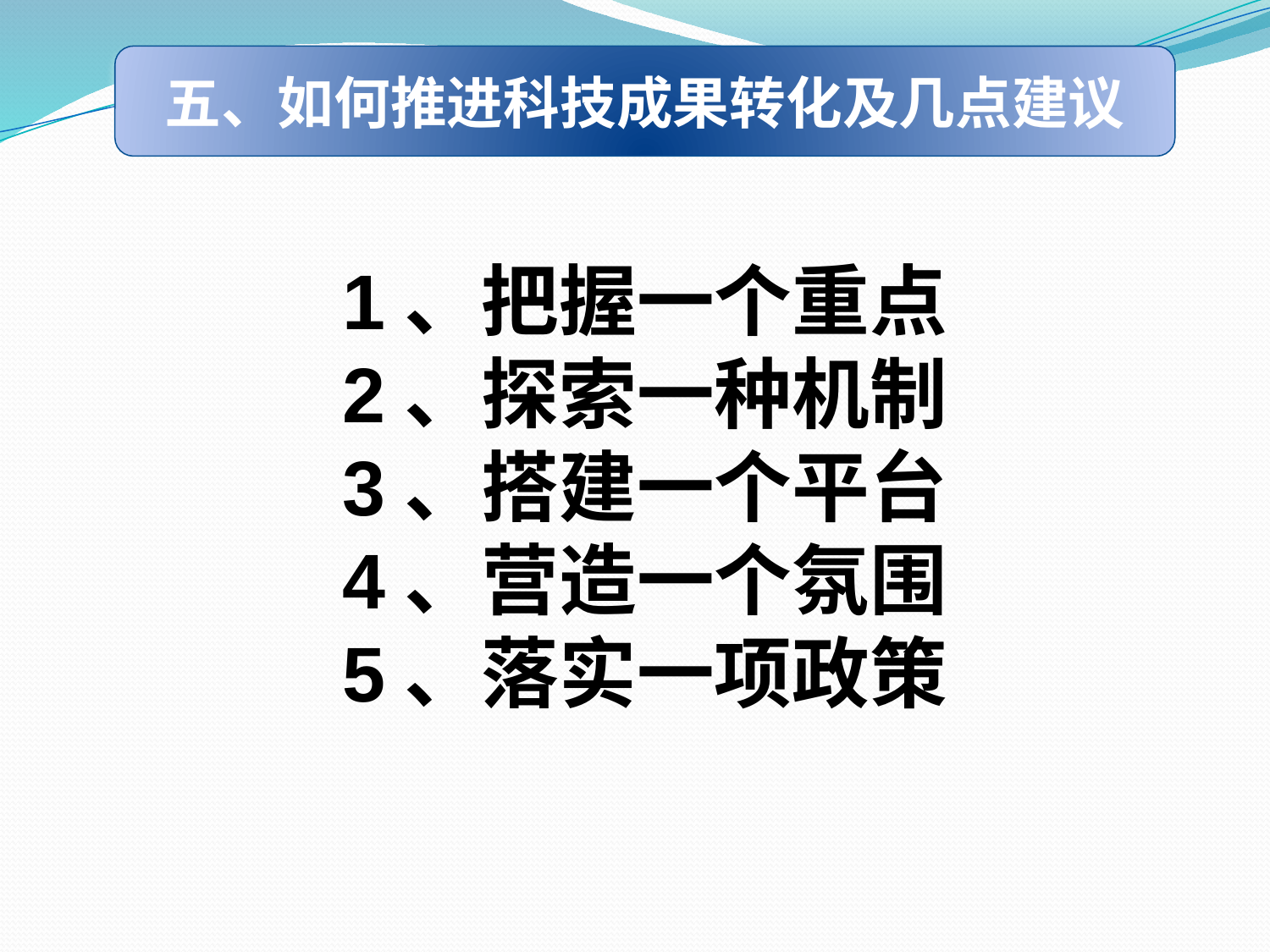

五、如何推进科技成果转化及几点建议
1、把握一个重点
2、探索一种机制
3、搭建一个平台
4、营造一个氛围
5、落实一项政策